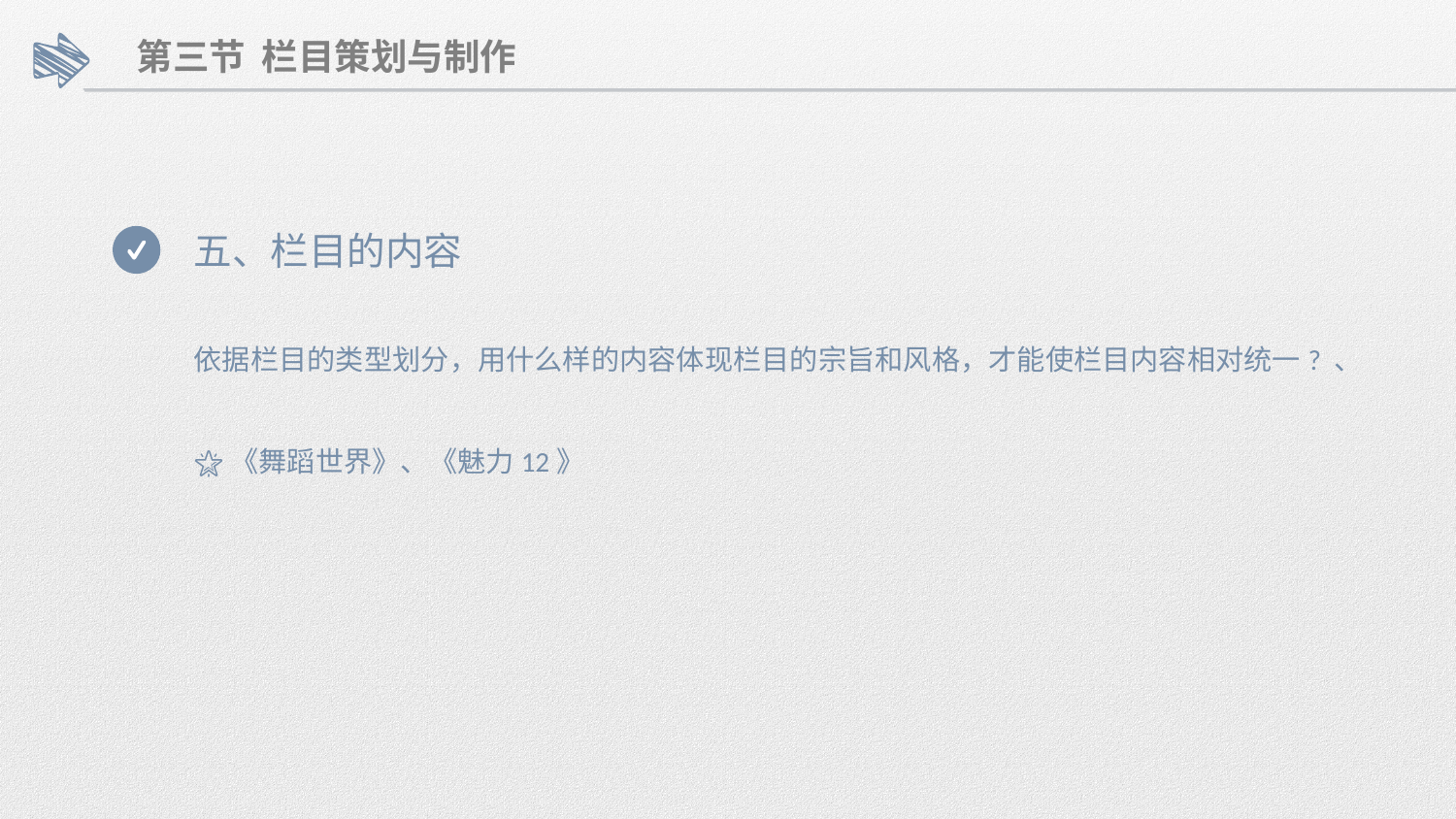

第三节  栏目策划与制作
五、栏目的内容

依据栏目的类型划分，用什么样的内容体现栏目的宗旨和风格，才能使栏目内容相对统一? 、

🌟《舞蹈世界》、《魅力12》